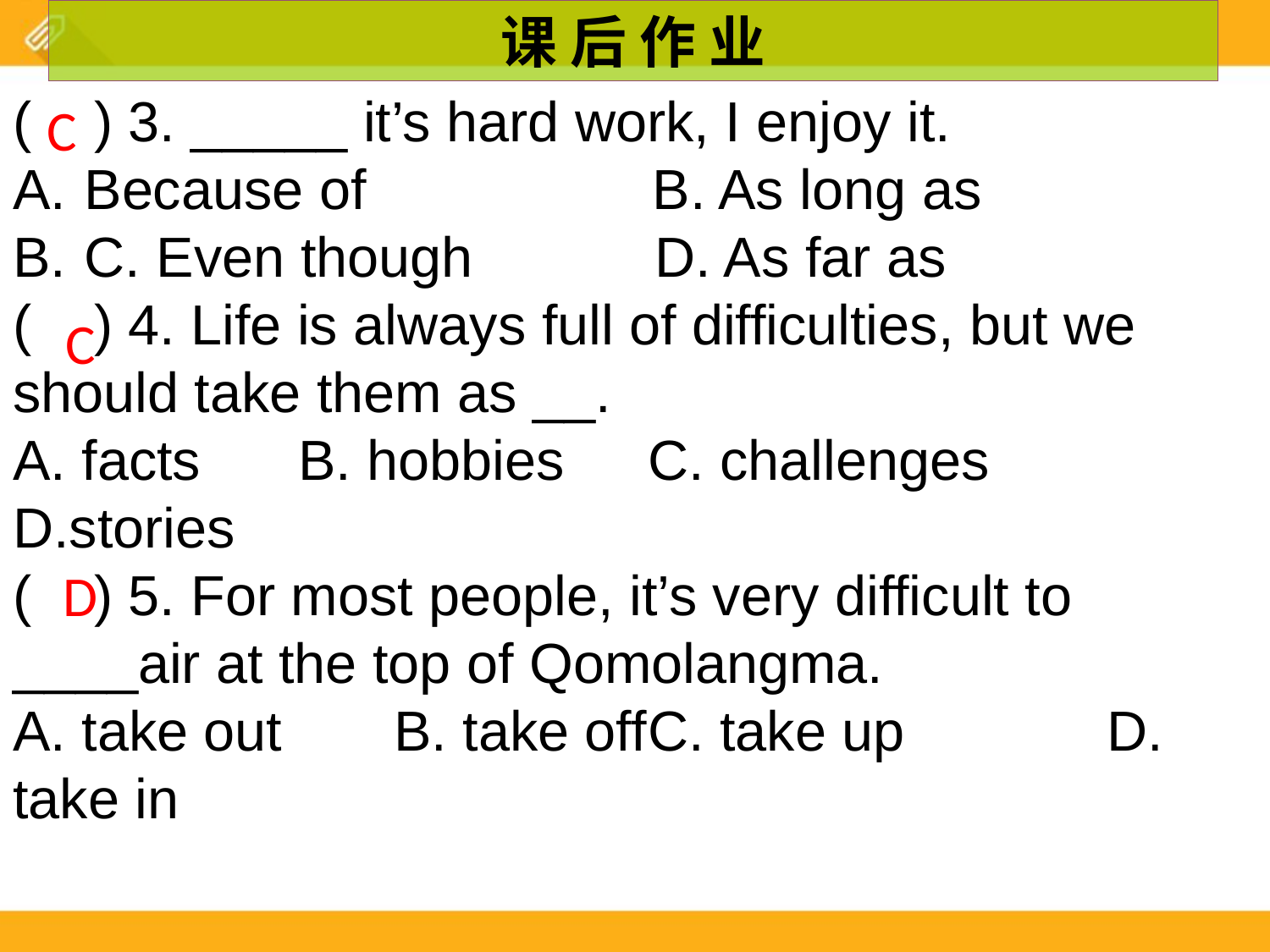

课 后 作 业
(    ) 3. _____ it’s hard work, I enjoy it.
Because of	            B. As long as
C. Even though	    D. As far as
(    ) 4. Life is always full of difficulties, but we should take them as __.
A. facts	  B. hobbies	C. challenges	  D.stories
(    ) 5. For most people, it’s very difficult to ____air at the top of Qomolangma.
A. take out	B. take off	C. take up	     D. take in
C
C
D